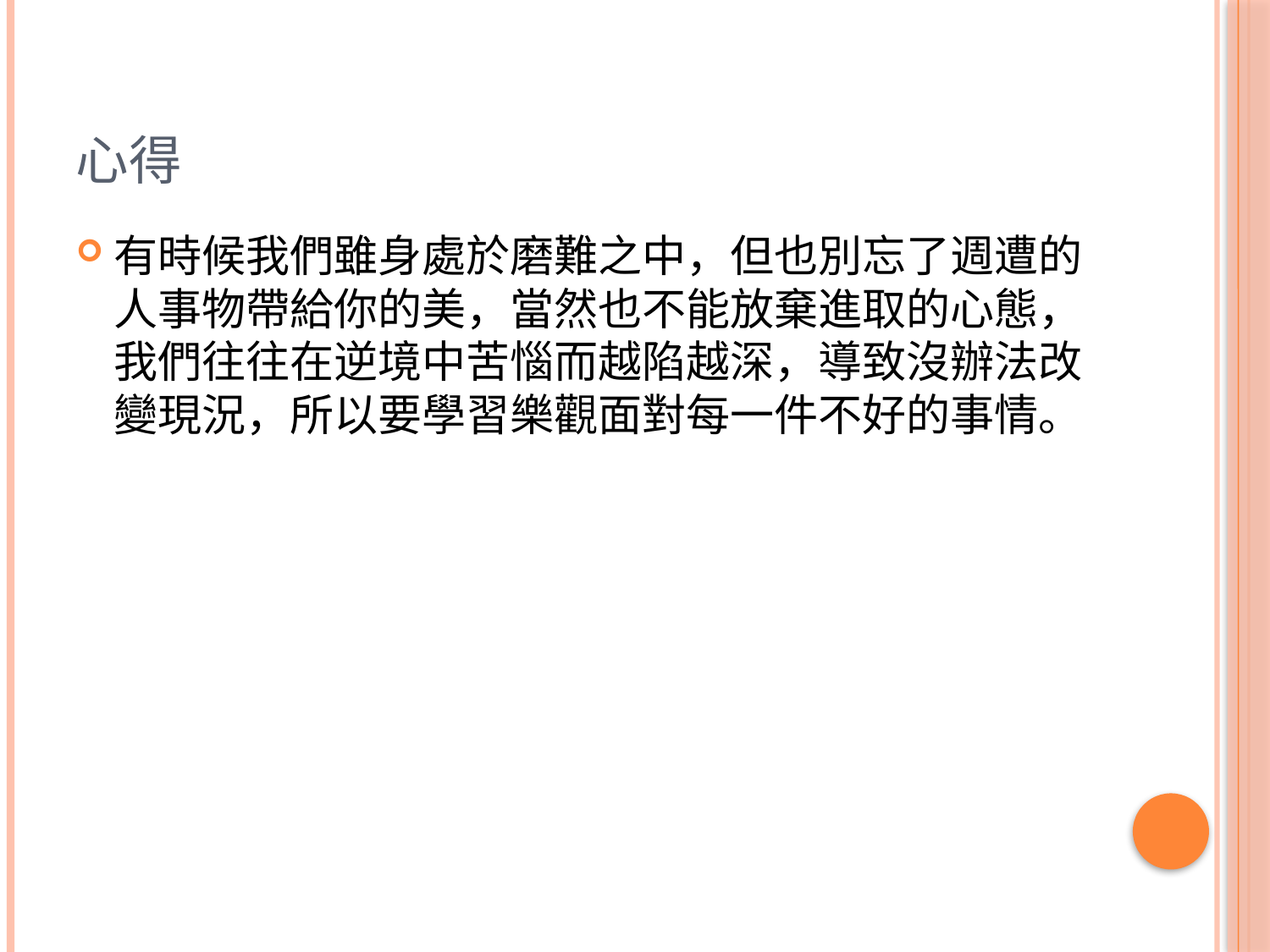

# 心得
有時候我們雖身處於磨難之中，但也別忘了週遭的人事物帶給你的美，當然也不能放棄進取的心態，我們往往在逆境中苦惱而越陷越深，導致沒辦法改變現況，所以要學習樂觀面對每一件不好的事情。